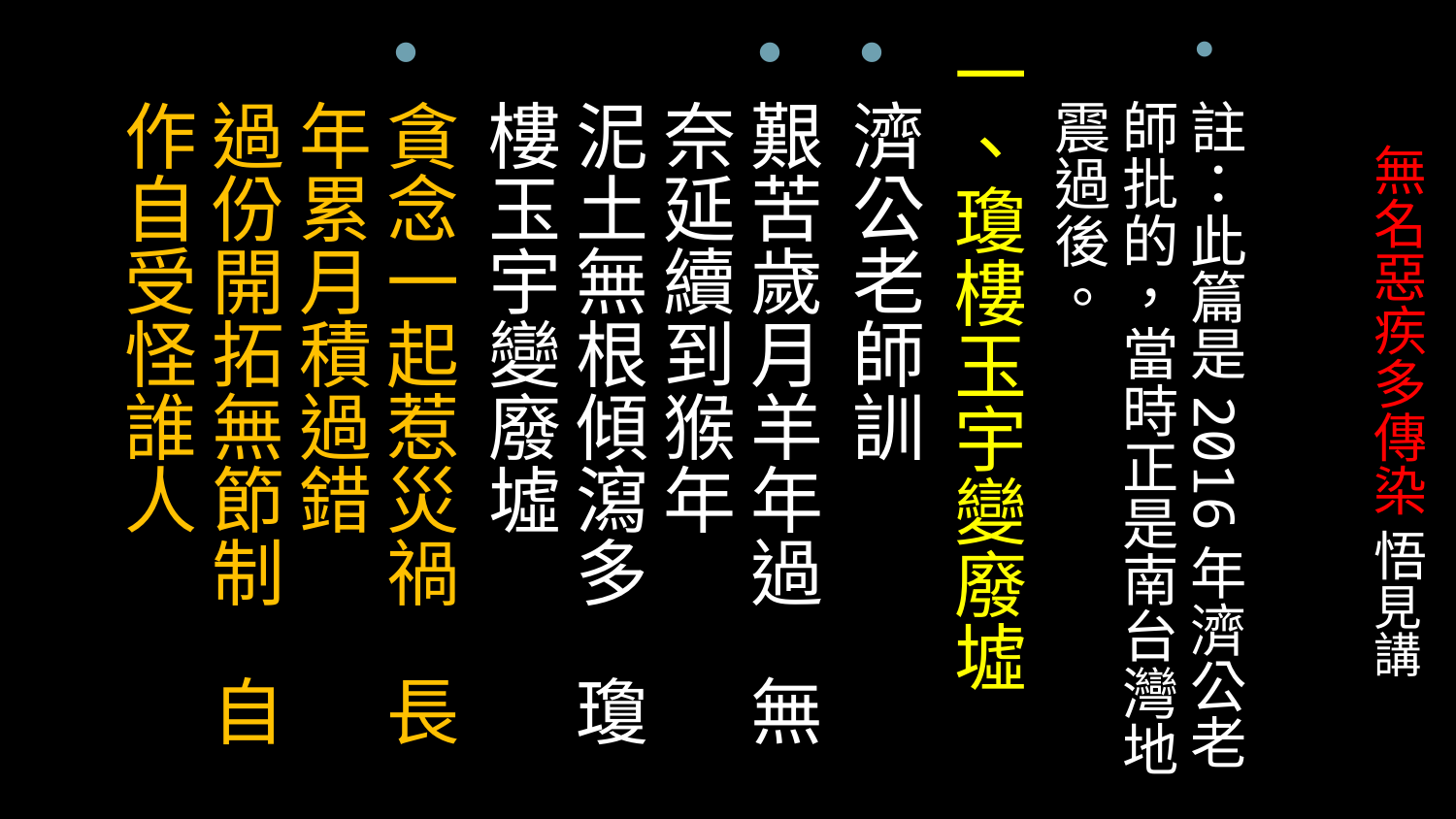

註：此篇是2016年濟公老師批的，當時正是南台灣地震過後。
一、瓊樓玉宇變廢墟
濟公老師訓
艱苦歲月羊年過    無奈延續到猴年 
泥土無根傾瀉多    瓊樓玉宇變廢墟
貪念一起惹災禍    長年累月積過錯 
過份開拓無節制    自作自受怪誰人

# 無名惡疾多傳染 悟見講